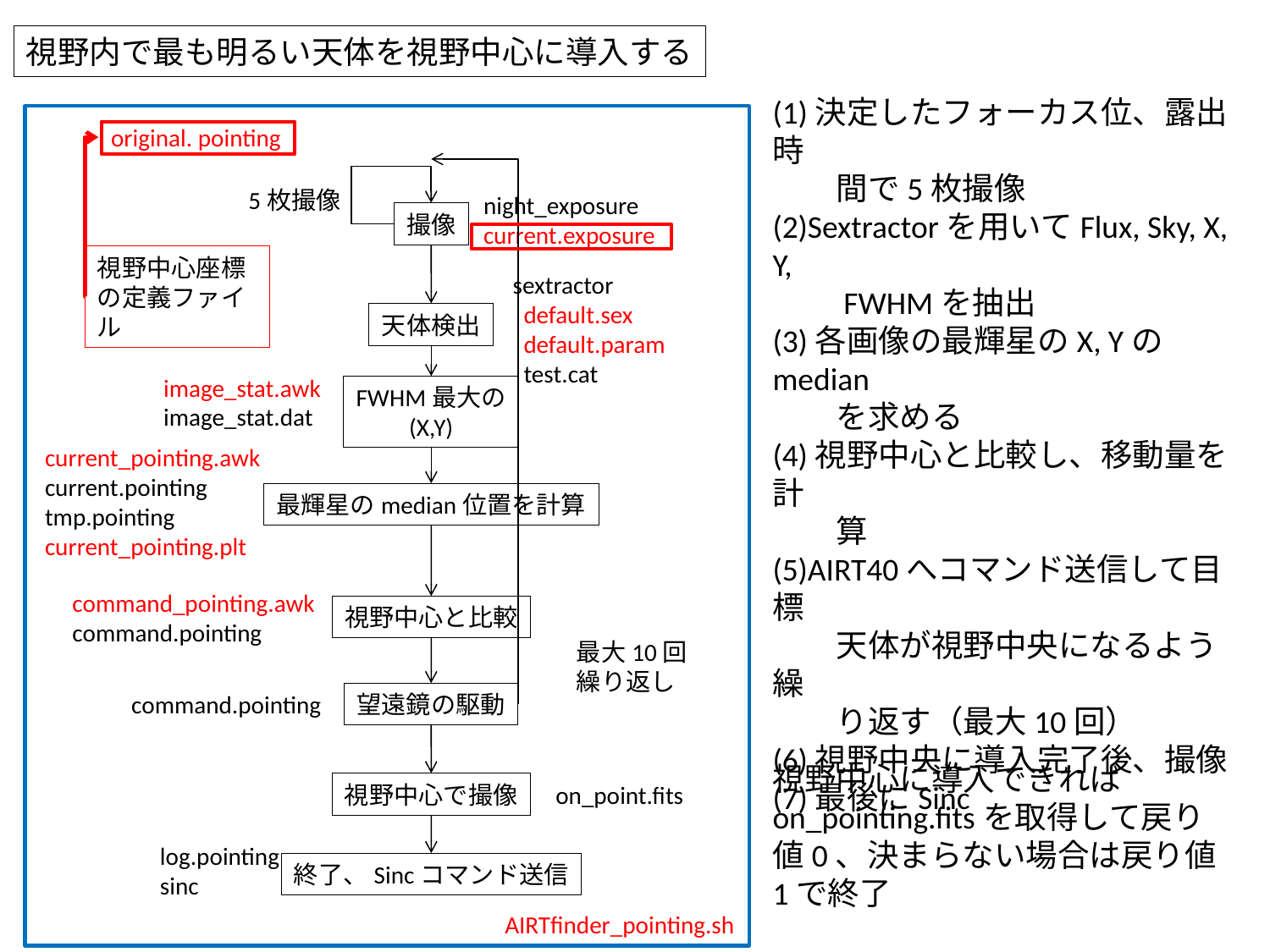

視野内で最も明るい天体を視野中心に導入する
(1)決定したフォーカス位、露出時
　　間で5枚撮像
(2)Sextractorを用いてFlux, Sky, X, Y,
　　FWHMを抽出
(3)各画像の最輝星のX, Yのmedian
　　を求める
(4)視野中心と比較し、移動量を計
　　算
(5)AIRT40へコマンド送信して目標
　　天体が視野中央になるよう繰
　　り返す（最大10回）
(6)視野中央に導入完了後、撮像
(7)最後にSinc

original. pointing

5枚撮像
night_exposure
current.exposure
撮像

視野中心座標の定義ファイル
sextractor
  default.sex
  default.param
  test.cat
天体検出
image_stat.awk
image_stat.dat
FWHM最大の
(X,Y)
current_pointing.awk
current.pointing
tmp.pointing
current_pointing.plt
最輝星のmedian位置を計算
command_pointing.awk
command.pointing
視野中心と比較
最大10回
繰り返し
望遠鏡の駆動
command.pointing
視野中心に導入できればon_pointing.fitsを取得して戻り値0、決まらない場合は戻り値1で終了
on_point.fits
視野中心で撮像
log.pointing
sinc
終了、Sincコマンド送信
AIRTfinder_pointing.sh